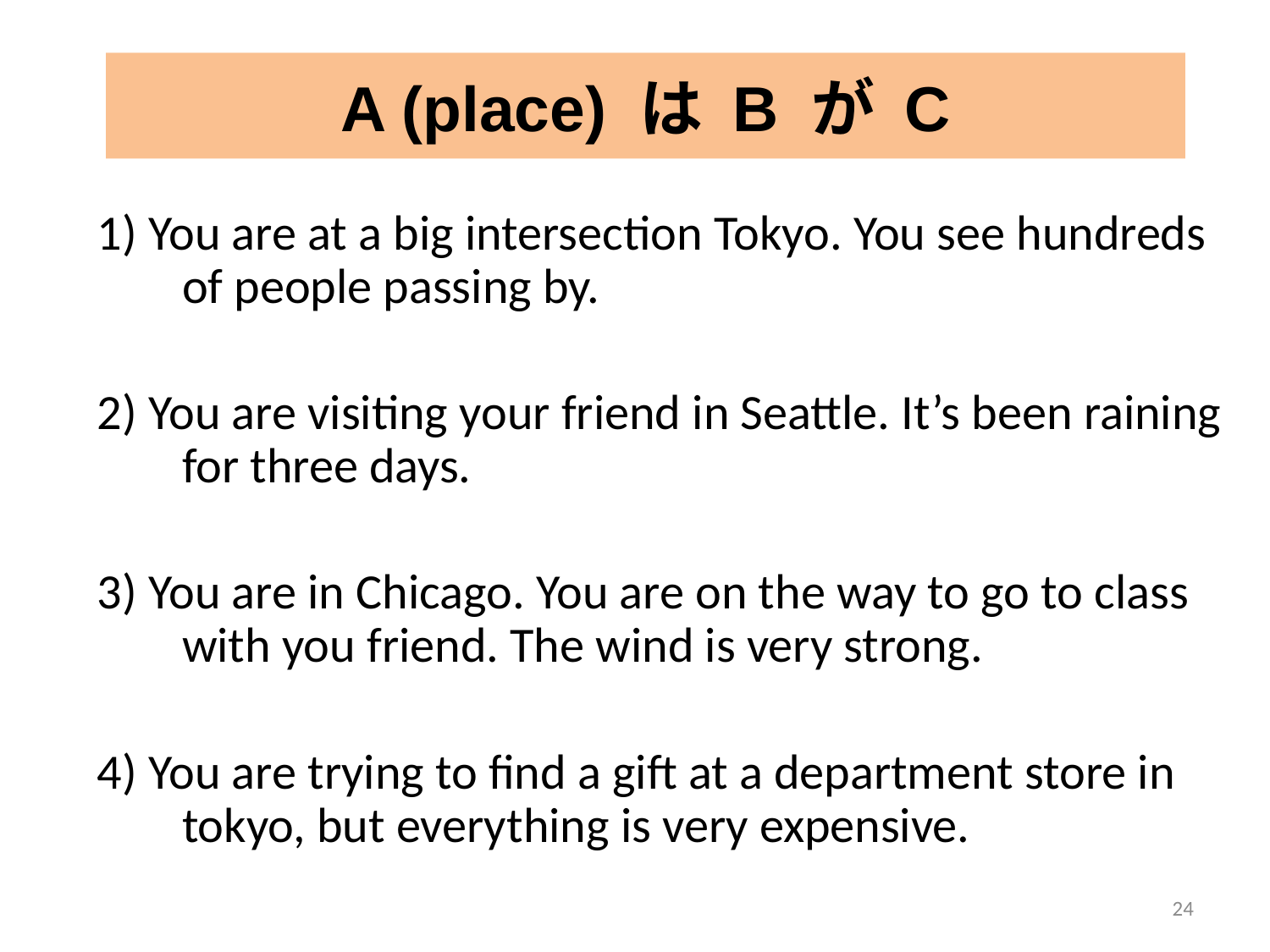

# A (place) は B が C
1) You are at a big intersection Tokyo. You see hundreds of people passing by.

2) You are visiting your friend in Seattle. It’s been raining for three days.

3) You are in Chicago. You are on the way to go to class with you friend. The wind is very strong.

4) You are trying to find a gift at a department store in tokyo, but everything is very expensive.
24